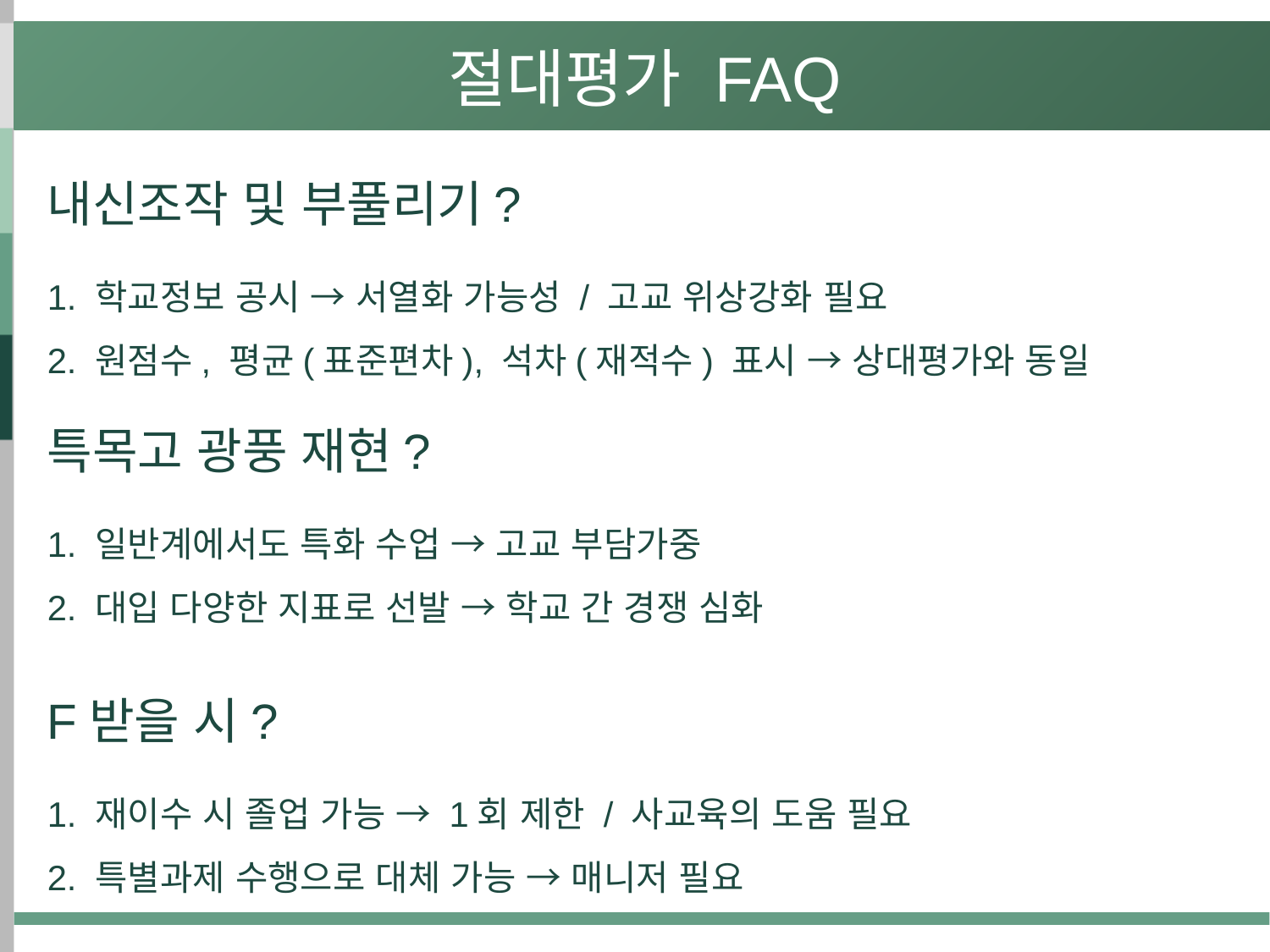

절대평가 FAQ
내신조작 및 부풀리기?
학교정보 공시 → 서열화 가능성 / 고교 위상강화 필요
원점수, 평균(표준편차), 석차(재적수) 표시 → 상대평가와 동일
특목고 광풍 재현?
일반계에서도 특화 수업 → 고교 부담가중
대입 다양한 지표로 선발 → 학교 간 경쟁 심화
F받을 시?
재이수 시 졸업 가능 → 1회 제한 / 사교육의 도움 필요
특별과제 수행으로 대체 가능 → 매니저 필요